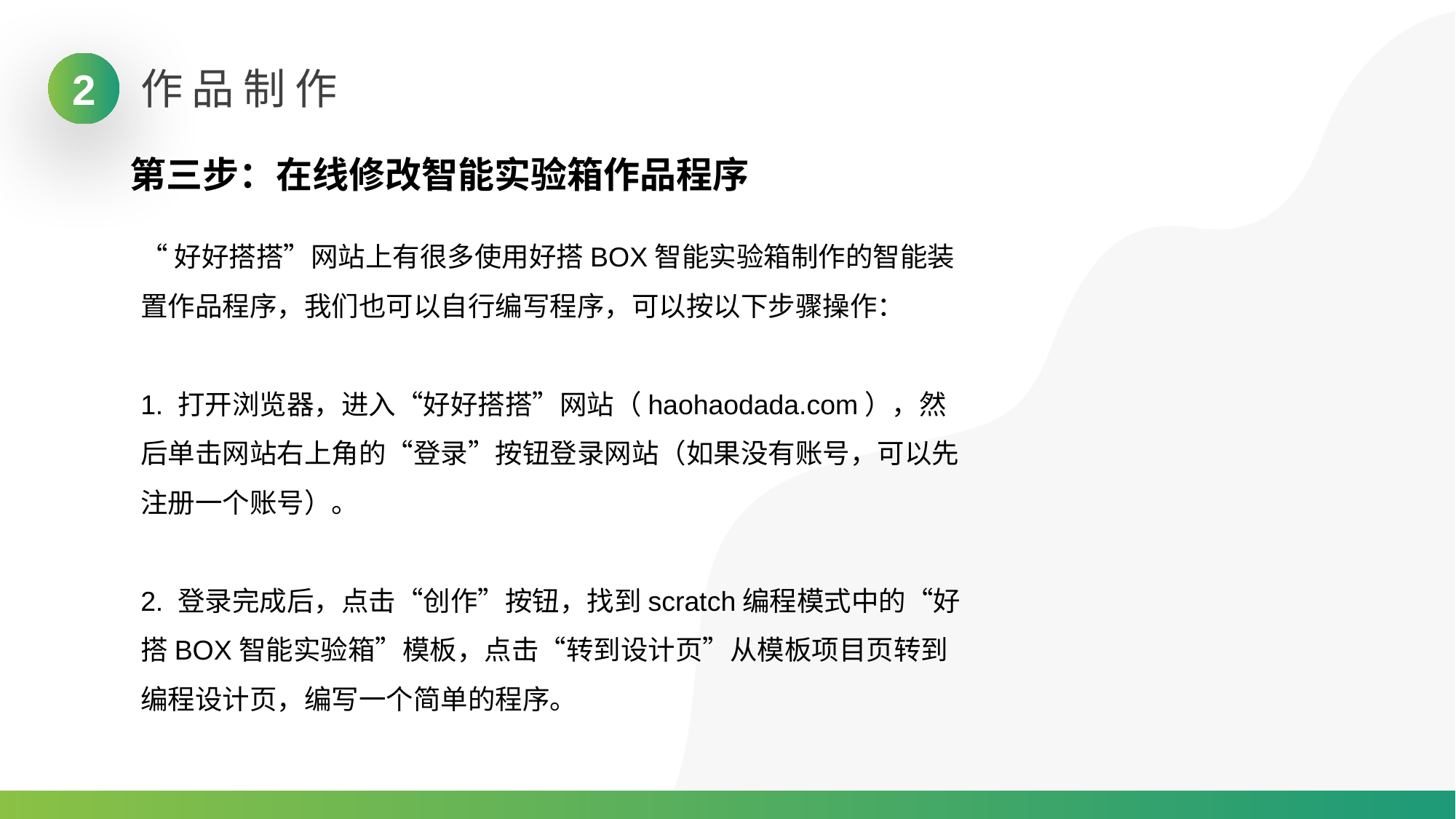

2
作品制作
第三步：在线修改智能实验箱作品程序
“好好搭搭”网站上有很多使用好搭BOX智能实验箱制作的智能装置作品程序，我们也可以自行编写程序，可以按以下步骤操作：

1. 打开浏览器，进入“好好搭搭”网站（haohaodada.com），然后单击网站右上角的“登录”按钮登录网站（如果没有账号，可以先注册一个账号）。

2. 登录完成后，点击“创作”按钮，找到scratch编程模式中的“好搭BOX智能实验箱”模板，点击“转到设计页”从模板项目页转到编程设计页，编写一个简单的程序。
02